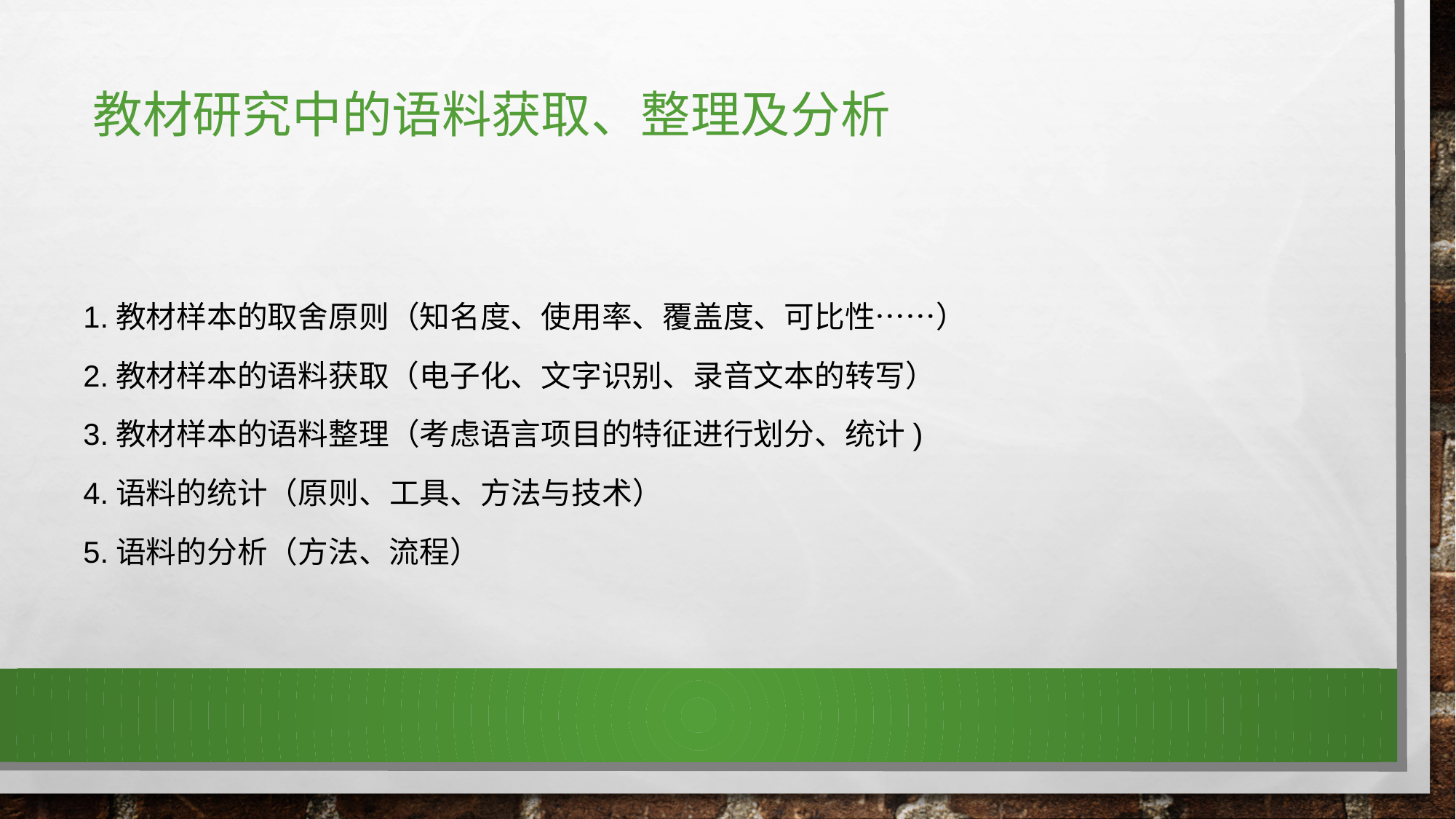

# 教材研究中的语料获取、整理及分析
1.教材样本的取舍原则（知名度、使用率、覆盖度、可比性……）
2.教材样本的语料获取（电子化、文字识别、录音文本的转写）
3.教材样本的语料整理（考虑语言项目的特征进行划分、统计)
4.语料的统计（原则、工具、方法与技术）
5.语料的分析（方法、流程）